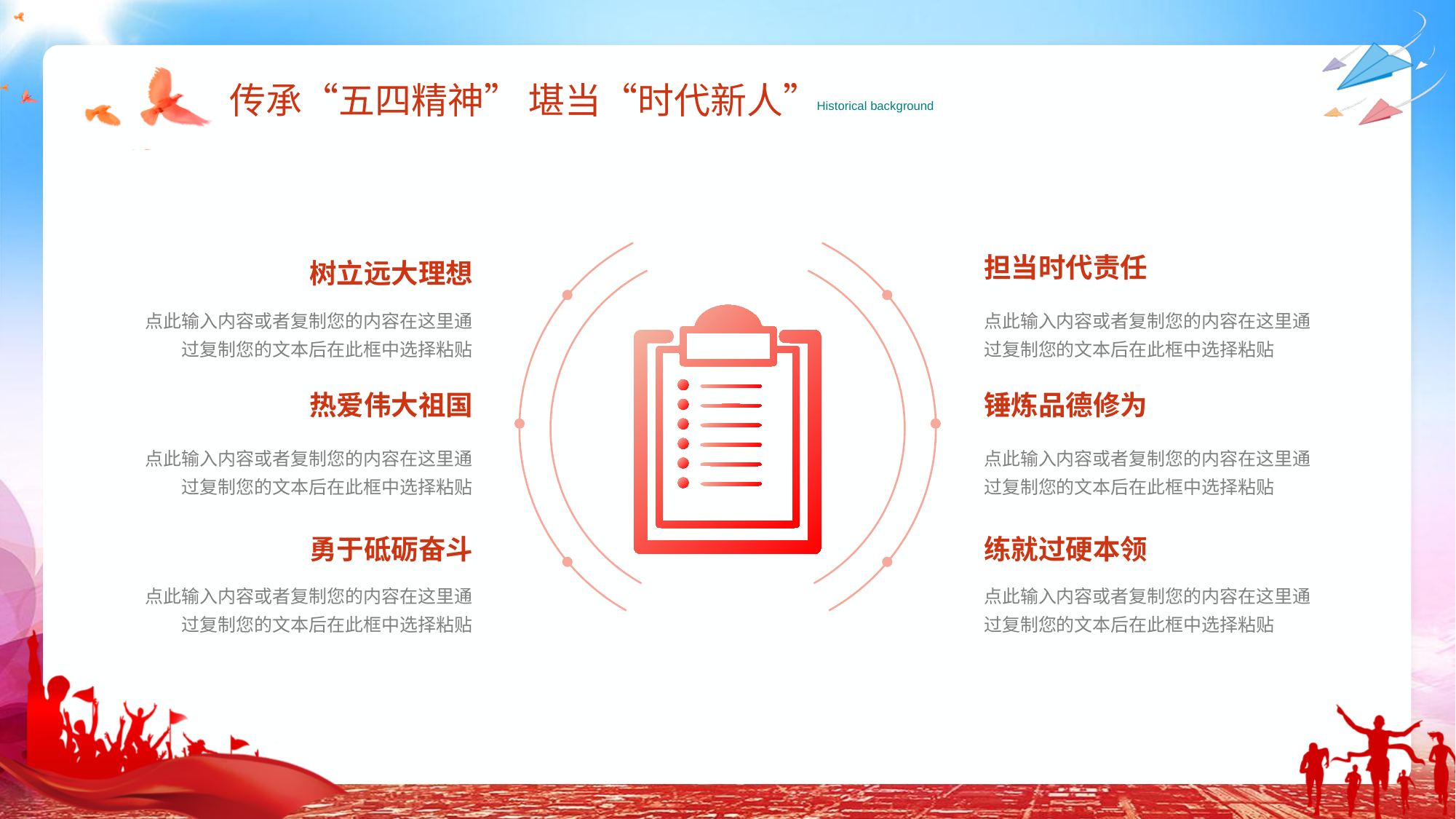

传承“五四精神” 堪当“时代新人”
Historical background

树立远大理想
点此输入内容或者复制您的内容在这里通过复制您的文本后在此框中选择粘贴
担当时代责任
点此输入内容或者复制您的内容在这里通过复制您的文本后在此框中选择粘贴
热爱伟大祖国
点此输入内容或者复制您的内容在这里通过复制您的文本后在此框中选择粘贴
锤炼品德修为
点此输入内容或者复制您的内容在这里通过复制您的文本后在此框中选择粘贴
勇于砥砺奋斗
点此输入内容或者复制您的内容在这里通过复制您的文本后在此框中选择粘贴
练就过硬本领
点此输入内容或者复制您的内容在这里通过复制您的文本后在此框中选择粘贴